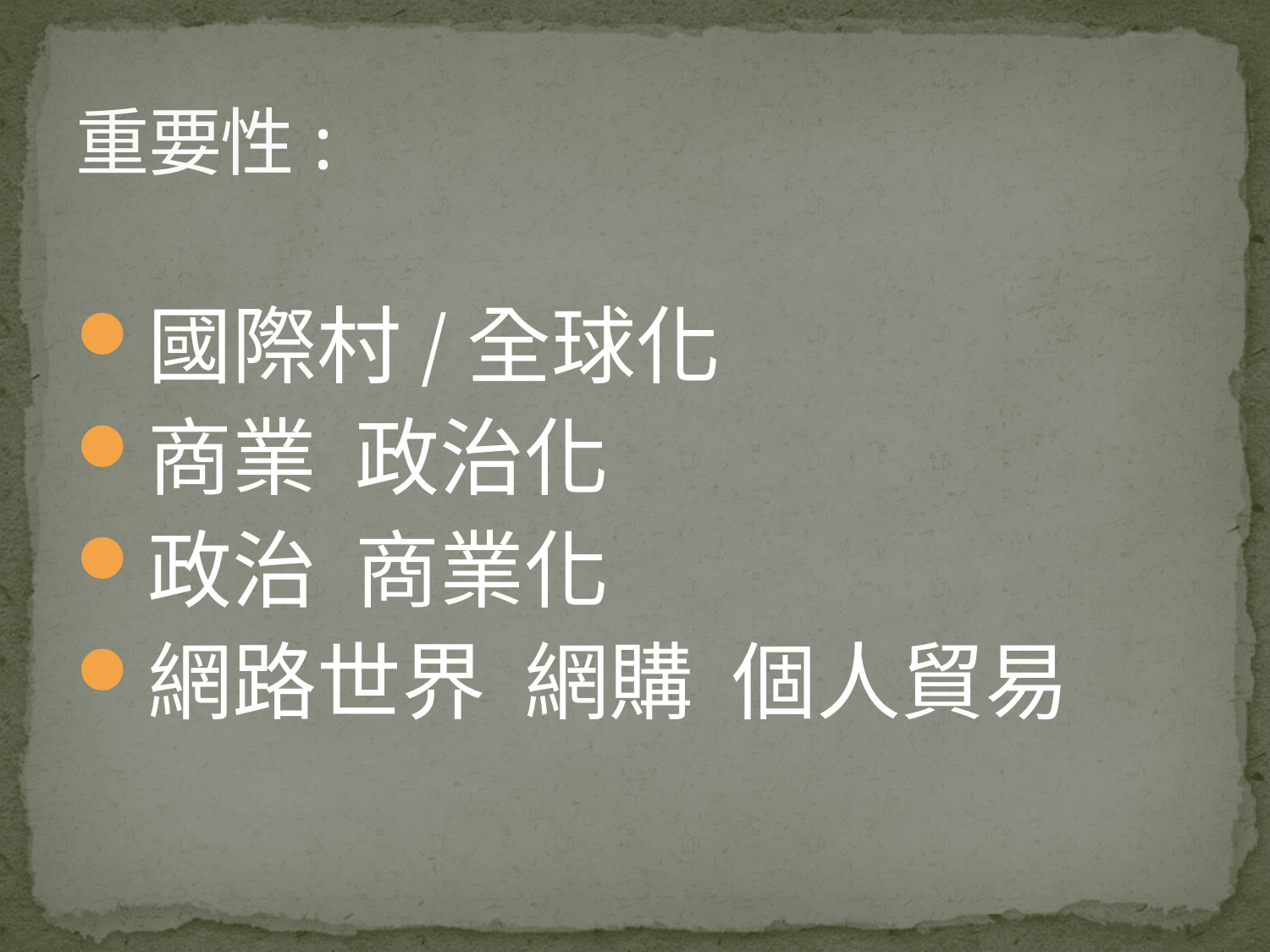

# 重要性:
國際村/全球化
商業  政治化
政治  商業化
網路世界  網購  個人貿易